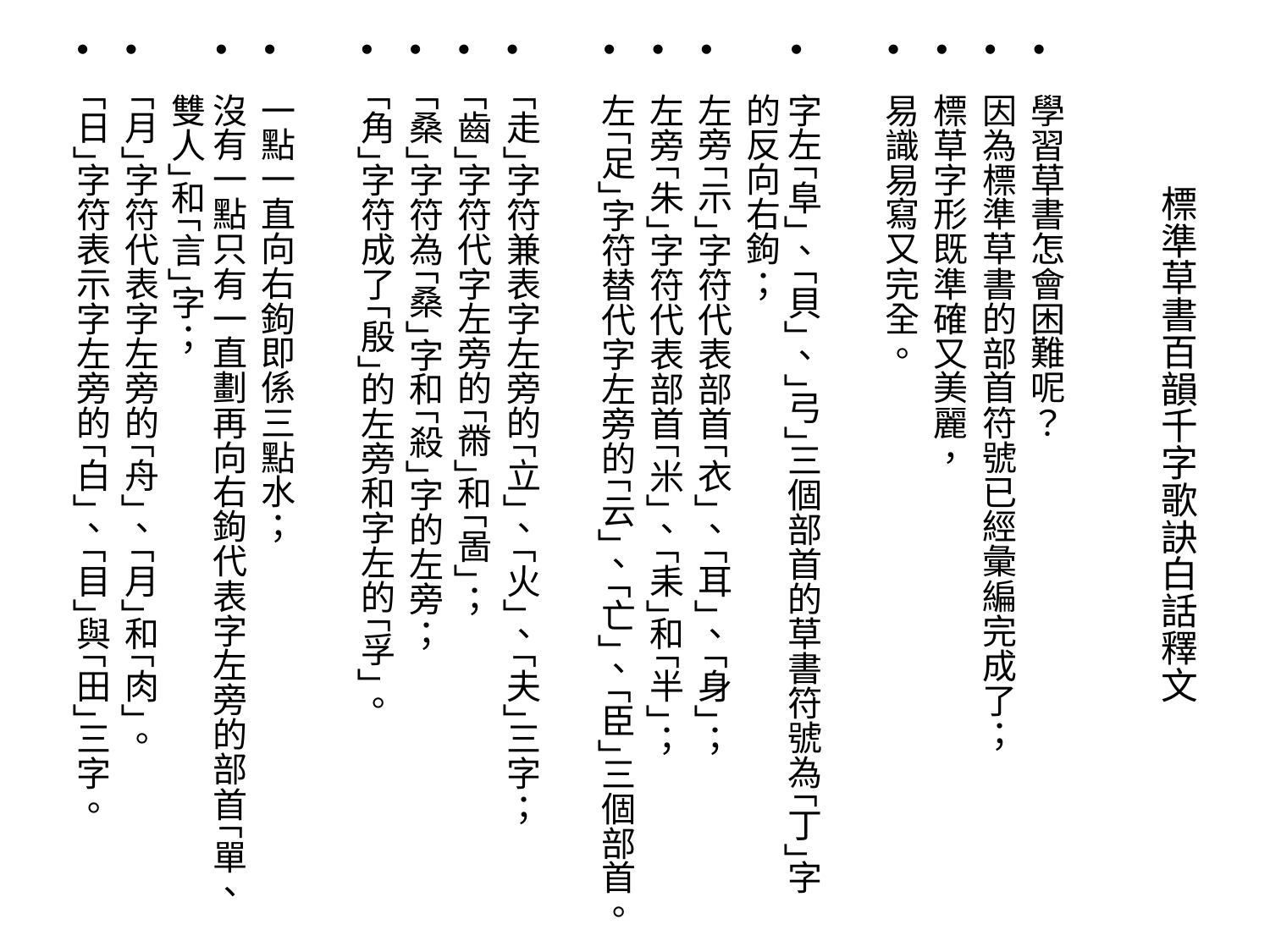

學習草書怎會困難呢？
因為標準草書的部首符號已經彙編完成了；
標草字形既準確又美麗，
易識易寫又完全。

字左｢阜｣、｢貝｣、｣弓｣三個部首的草書符號為｢丁｣字的反向右鉤；
左旁｢示｣字符代表部首｢衣｣、｢耳｣、｢身｣；
左旁｢朱｣字符代表部首｢米｣、｢耒｣和｢半｣；
左｢足｣字符替代字左旁的｢云｣、｢亡｣、｢臣｣三個部首。

｢走｣字符兼表字左旁的｢立｣、｢火｣、｢夫｣三字；
｢齒｣字符代字左旁的｢黹｣和｢啚｣；
｢桑｣字符為｢桑｣字和｢殺｣字的左旁；
｢角｣字符成了｢殷｣的左旁和字左的｢孚｣。

一點一直向右鉤即係三點水；
沒有一點只有一直劃再向右鉤代表字左旁的部首｢單、雙人｣和｢言｣字；
｢月｣字符代表字左旁的｢舟｣、｢月｣和｢肉｣。
｢日｣字符表示字左旁的｢白｣、｢目｣與｢田｣三字。
# 標準草書百韻千字歌訣白話釋文